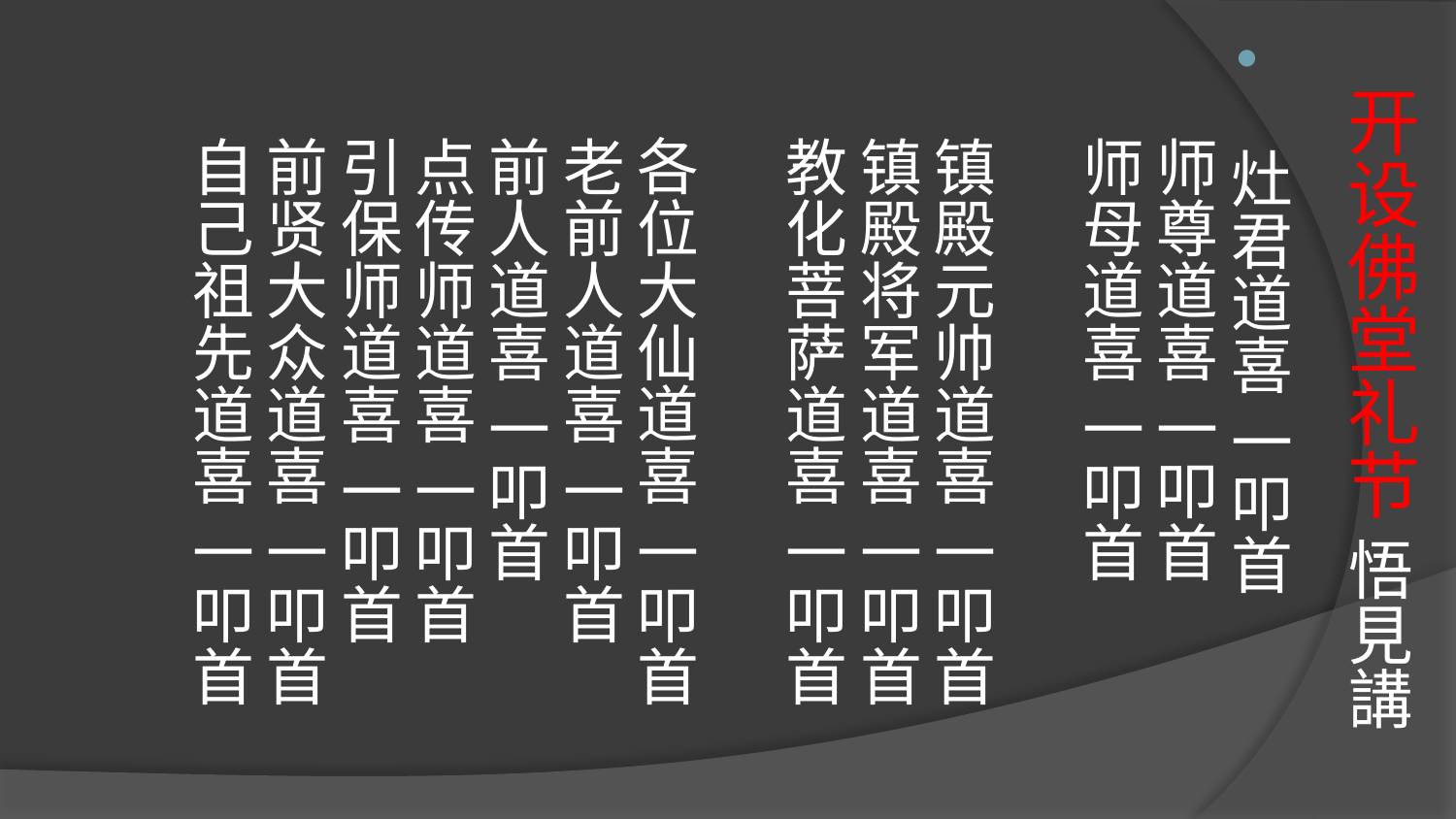

# 开设佛堂礼节 悟見講
  灶君道喜 一叩首
  师尊道喜 一叩首
  师母道喜 一叩首
  镇殿元帅道喜 一叩首
  镇殿将军道喜 一叩首
  教化菩萨道喜 一叩首
  各位大仙道喜 一叩首
  老前人道喜 一叩首
  前人道喜 一叩首
  点传师道喜 一叩首
  引保师道喜 一叩首
  前贤大众道喜 一叩首
  自己祖先道喜 一叩首